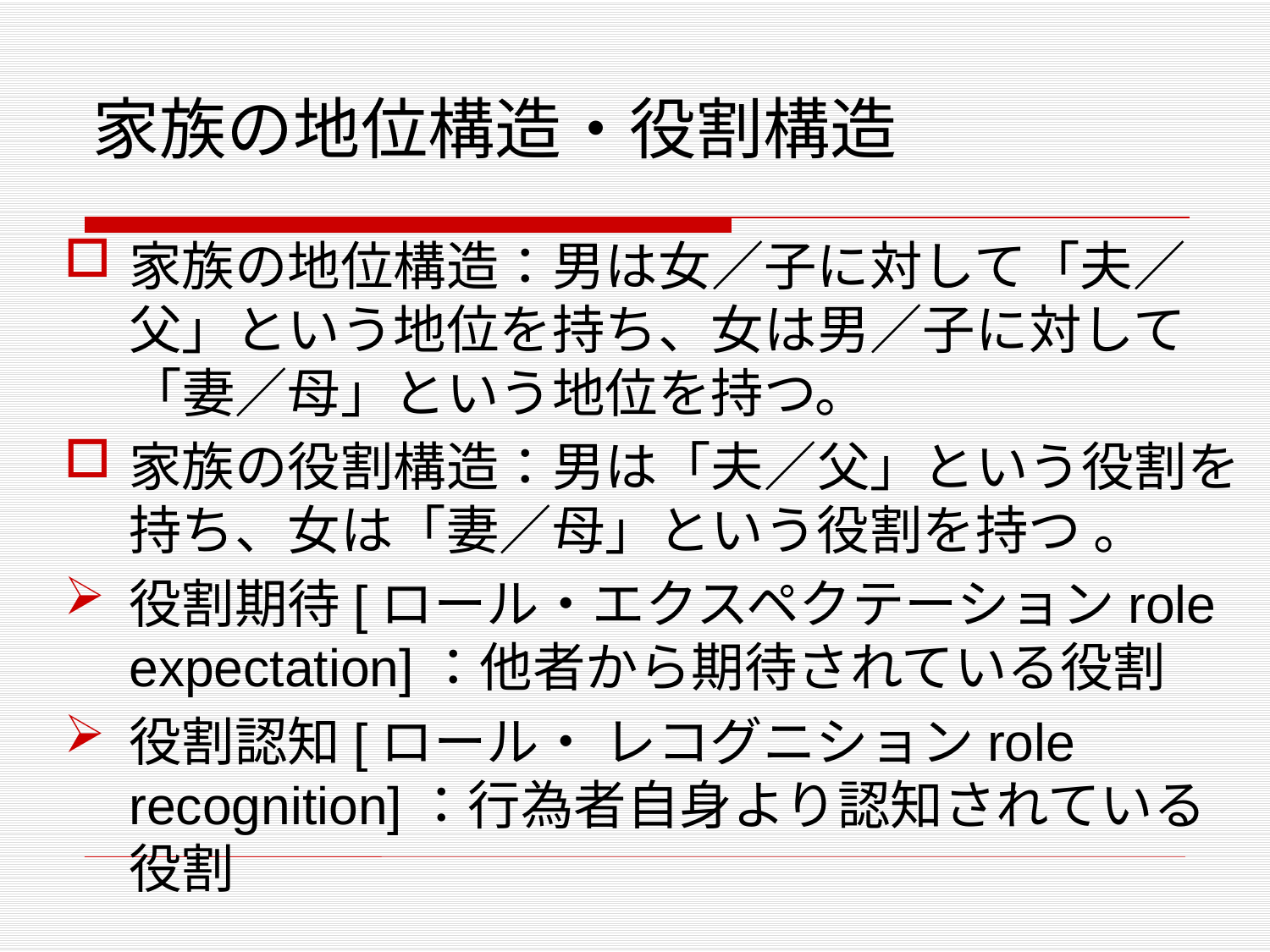

# 家族の地位構造・役割構造
家族の地位構造：男は女／子に対して「夫／父」という地位を持ち、女は男／子に対して「妻／母」という地位を持つ。
家族の役割構造：男は「夫／父」という役割を持ち、女は「妻／母」という役割を持つ 。
役割期待[ロール・エクスペクテーションrole expectation]：他者から期待されている役割
役割認知[ロール・ レコグニションrole recognition]：行為者自身より認知されている役割